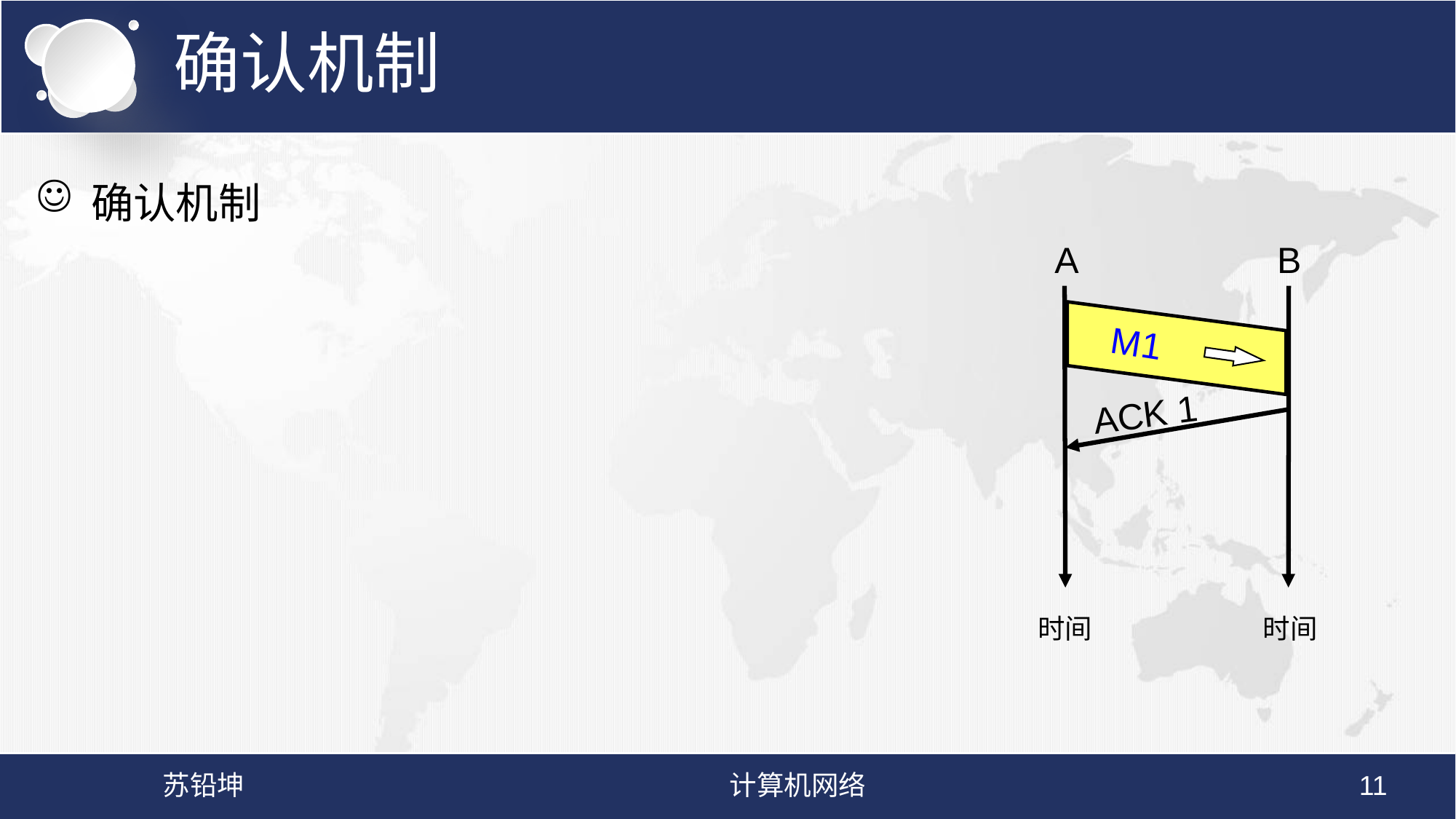

# 确认机制

确认机制
A
B

时间
时间

M1

ACK 1

苏铅坤
计算机网络
11